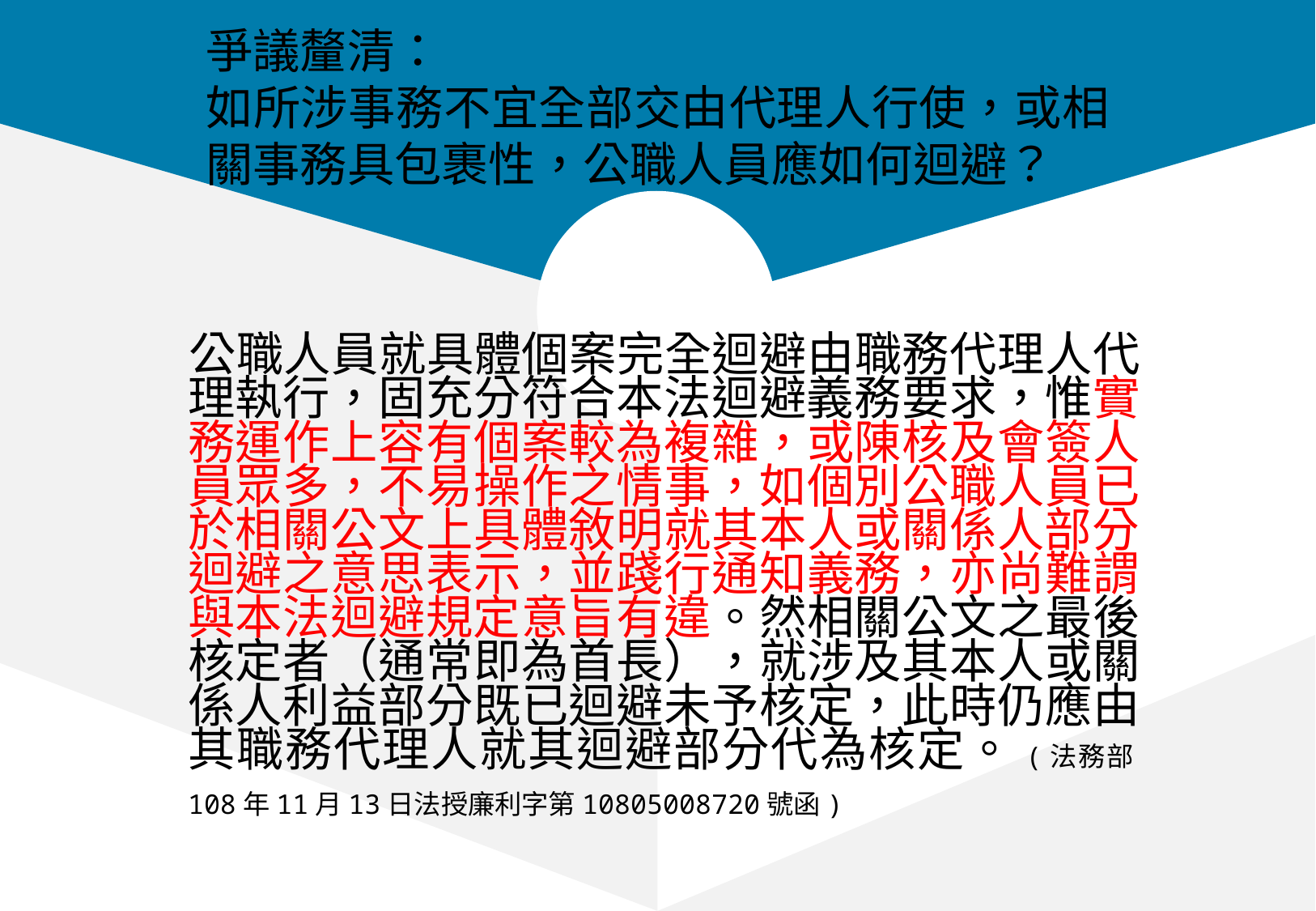

爭議釐清：
如所涉事務不宜全部交由代理人行使，或相關事務具包裹性，公職人員應如何迴避？
公職人員就具體個案完全迴避由職務代理人代理執行，固充分符合本法迴避義務要求，惟實務運作上容有個案較為複雜，或陳核及會簽人員眾多，不易操作之情事，如個別公職人員已於相關公文上具體敘明就其本人或關係人部分迴避之意思表示，並踐行通知義務，亦尚難謂與本法迴避規定意旨有違。然相關公文之最後核定者（通常即為首長），就涉及其本人或關係人利益部分既已迴避未予核定，此時仍應由其職務代理人就其迴避部分代為核定。(法務部108年11月13日法授廉利字第10805008720號函)